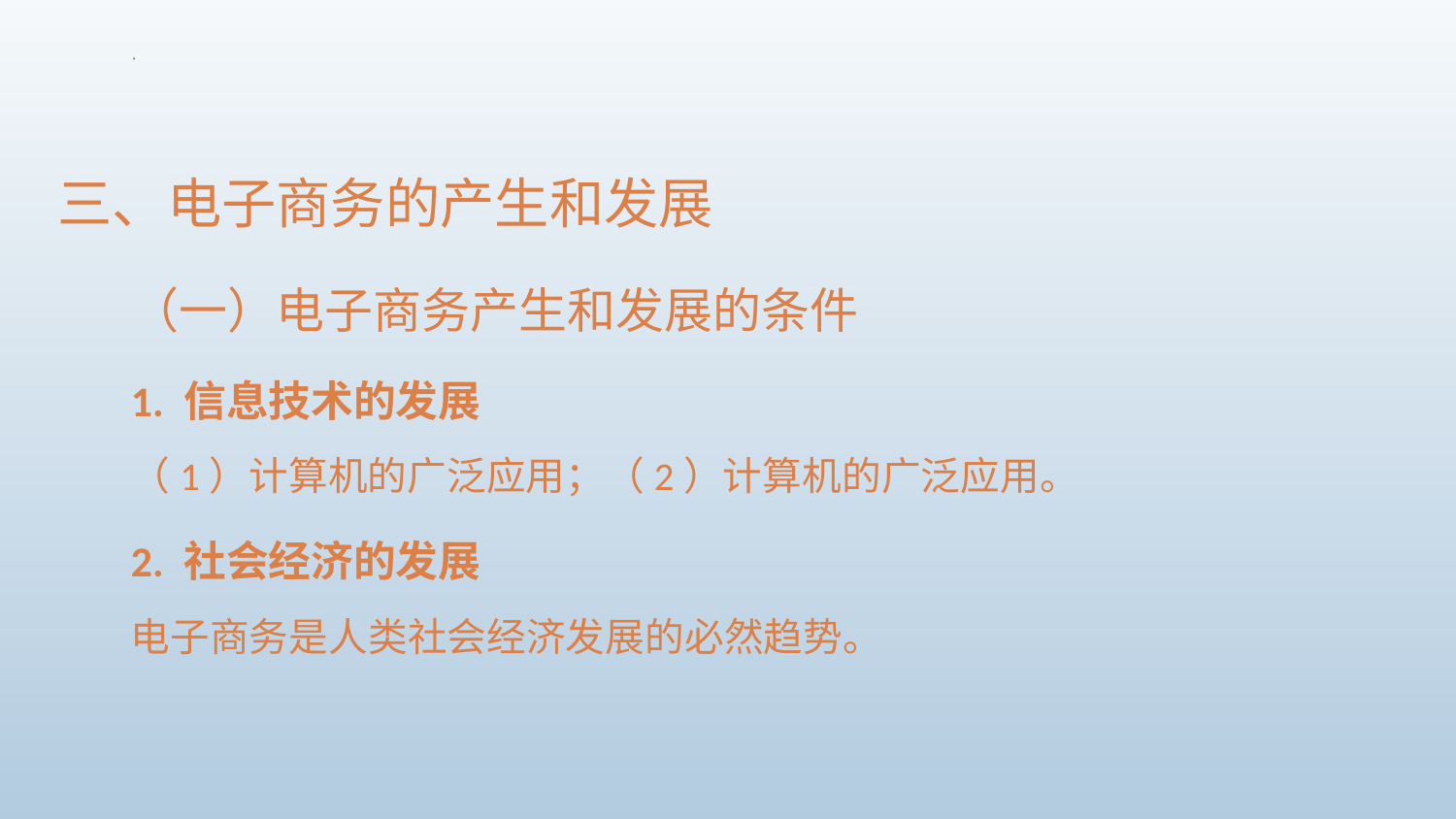

三、电子商务的产生和发展
（一）电子商务产生和发展的条件
1. 信息技术的发展
（1）计算机的广泛应用；（2）计算机的广泛应用。
2. 社会经济的发展
电子商务是人类社会经济发展的必然趋势。